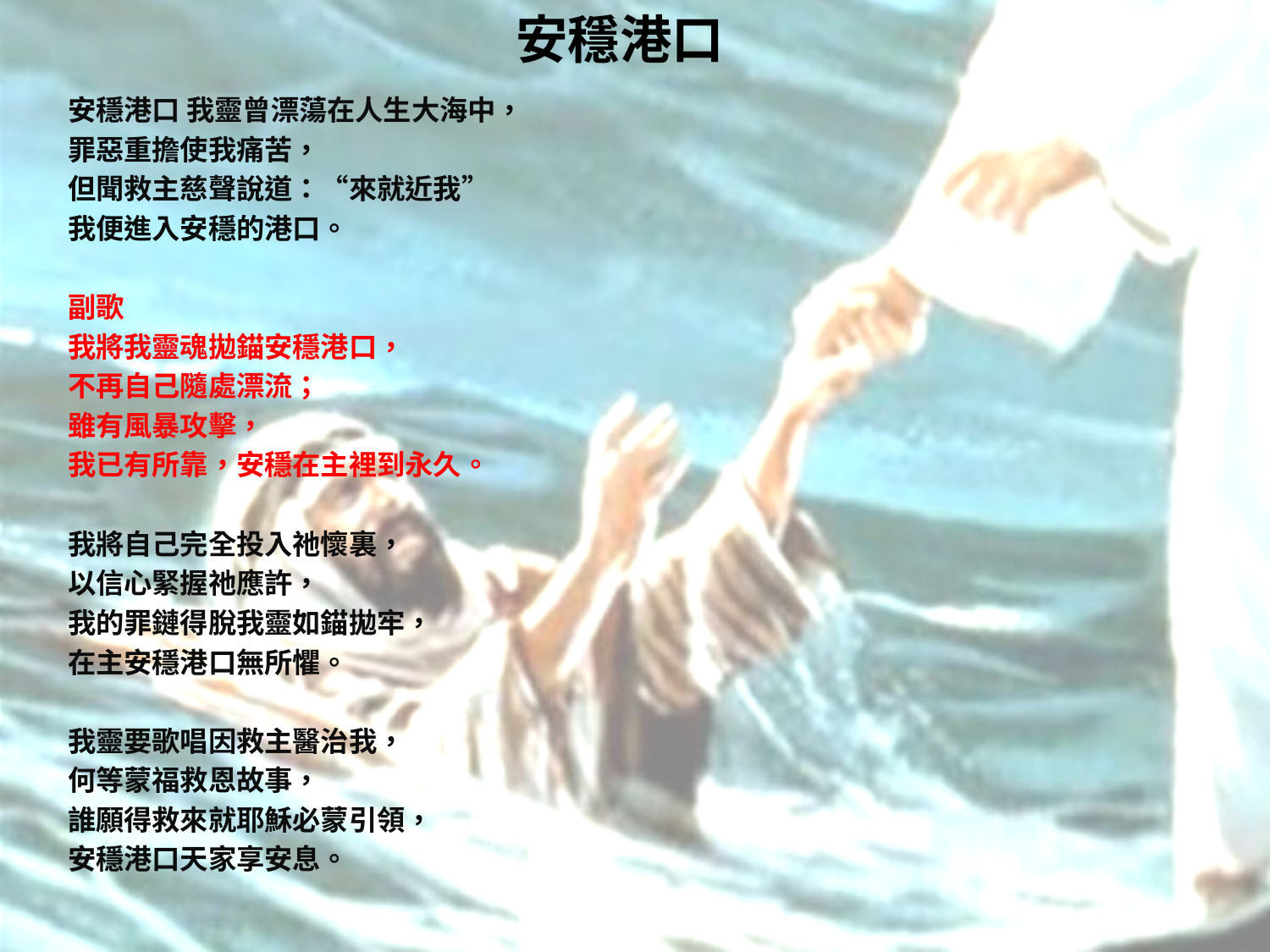

# 安穩港口
安穩港口 我靈曾漂蕩在人生大海中，
罪惡重擔使我痛苦，
但聞救主慈聲說道：“來就近我”
我便進入安穩的港口。

副歌
我將我靈魂拋錨安穩港口，
不再自己隨處漂流；
雖有風暴攻擊，
我已有所靠，安穩在主裡到永久。

我將自己完全投入祂懷裏，
以信心緊握祂應許，
我的罪鏈得脫我靈如錨拋牢，
在主安穩港口無所懼。

我靈要歌唱因救主醫治我，
何等蒙福救恩故事，
誰願得救來就耶穌必蒙引領，
安穩港口天家享安息。